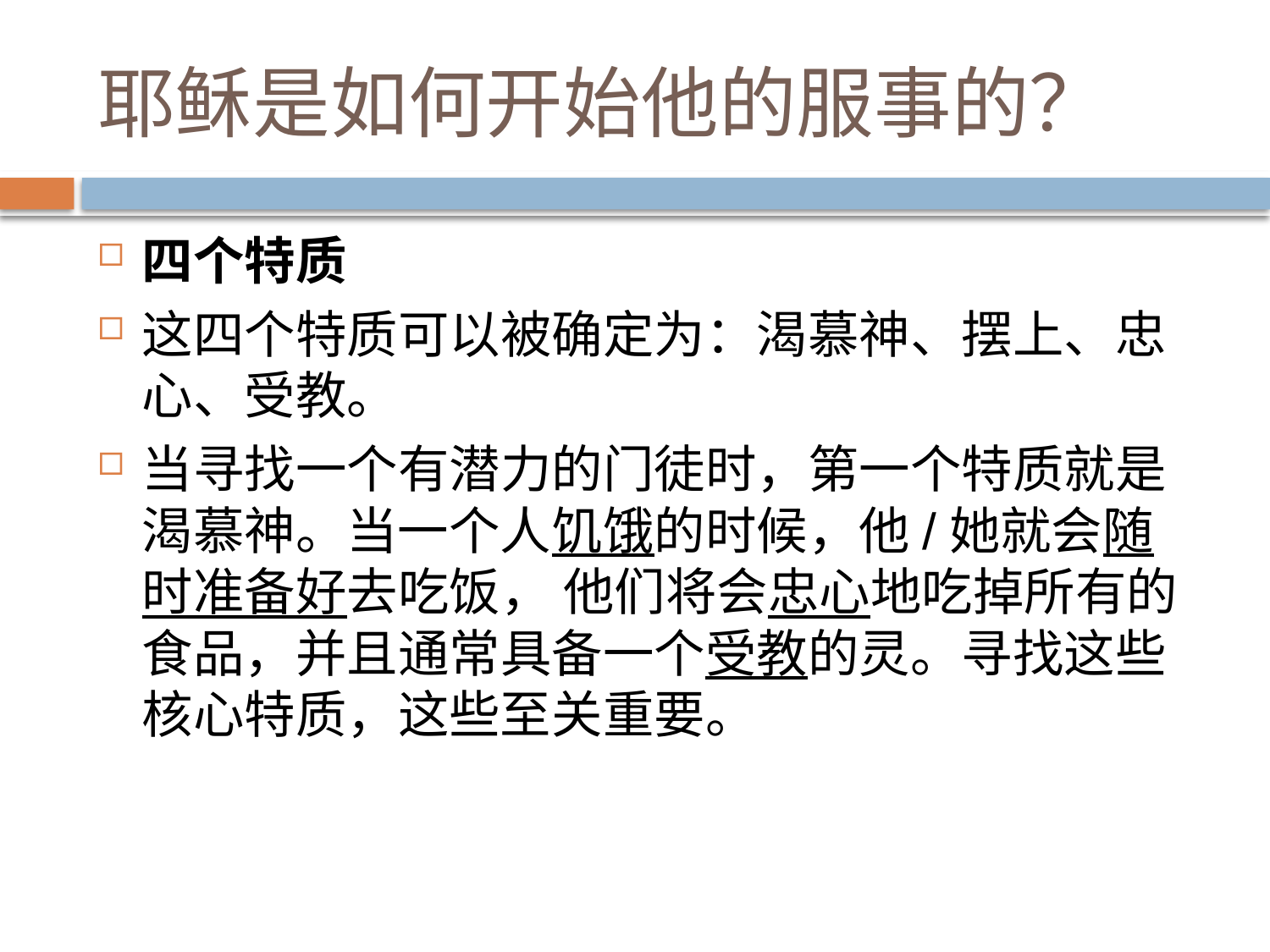

# 耶稣是如何开始他的服事的？
四个特质
这四个特质可以被确定为：渴慕神、摆上、忠心、受教。
当寻找一个有潜力的门徒时，第一个特质就是渴慕神。当一个人饥饿的时候，他/她就会随时准备好去吃饭， 他们将会忠心地吃掉所有的食品，并且通常具备一个受教的灵。寻找这些核心特质，这些至关重要。